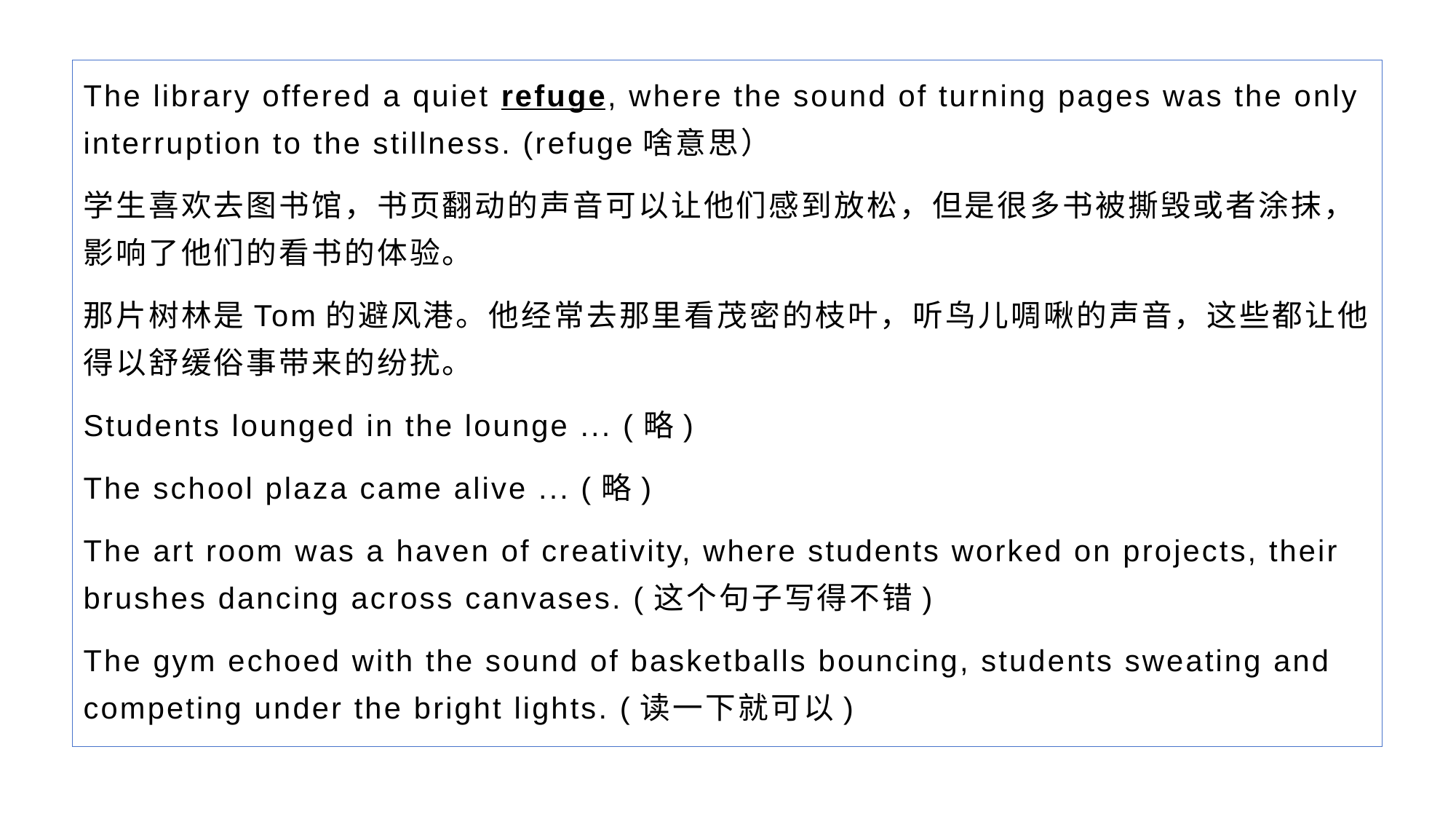

The library offered a quiet refuge, where the sound of turning pages was the only interruption to the stillness. (refuge啥意思）
学生喜欢去图书馆，书页翻动的声音可以让他们感到放松，但是很多书被撕毁或者涂抹，影响了他们的看书的体验。
那片树林是Tom的避风港。他经常去那里看茂密的枝叶，听鸟儿啁啾的声音，这些都让他得以舒缓俗事带来的纷扰。
Students lounged in the lounge ... (略)
The school plaza came alive ... (略)
The art room was a haven of creativity, where students worked on projects, their brushes dancing across canvases. (这个句子写得不错)
The gym echoed with the sound of basketballs bouncing, students sweating and competing under the bright lights. (读一下就可以)